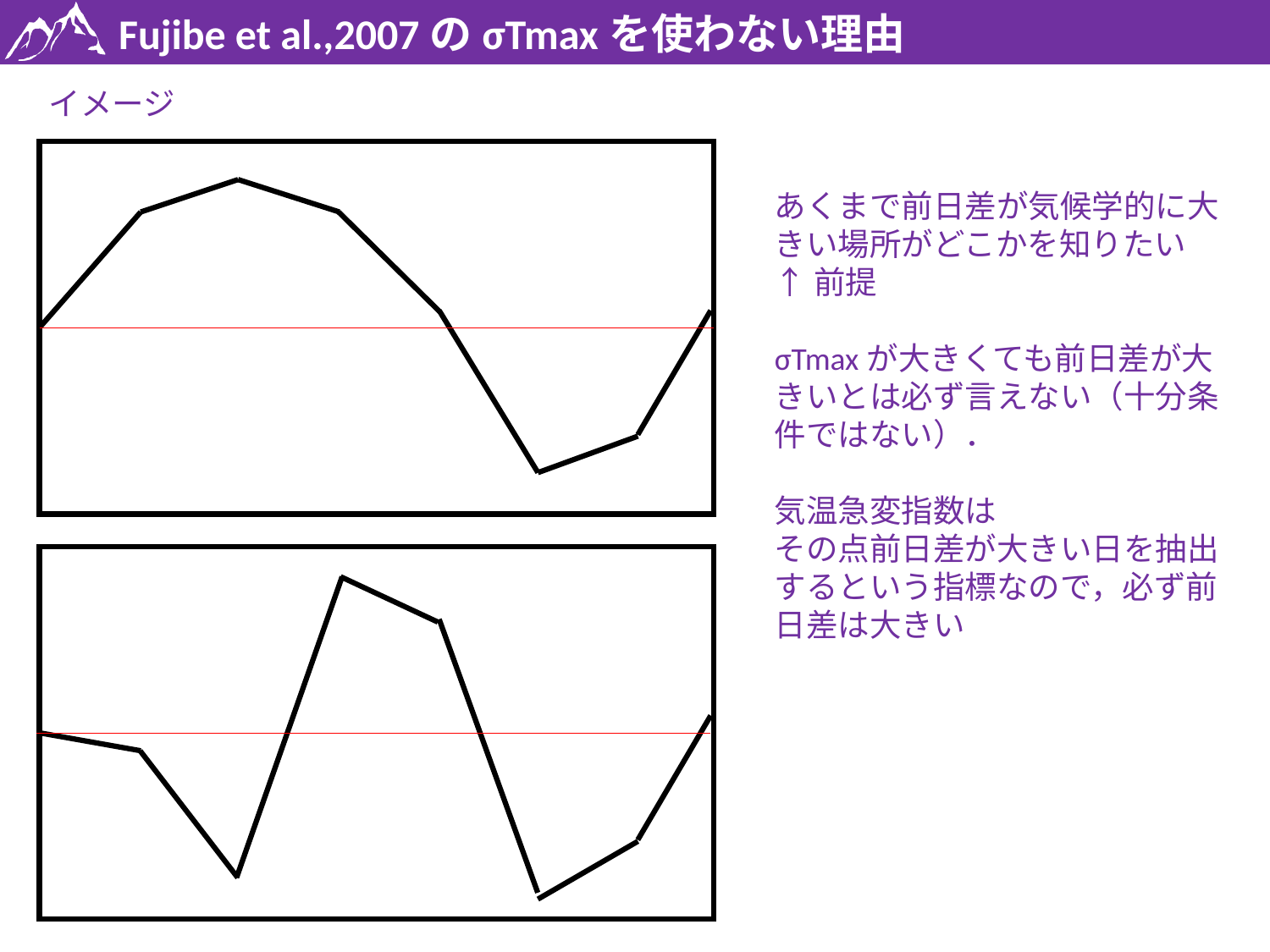

Fujibe et al.,2007のσTmaxを使わない理由
イメージ

あくまで前日差が気候学的に大きい場所がどこかを知りたい
↑前提

σTmaxが大きくても前日差が大きいとは必ず言えない（十分条件ではない）．

気温急変指数は
その点前日差が大きい日を抽出するという指標なので，必ず前日差は大きい